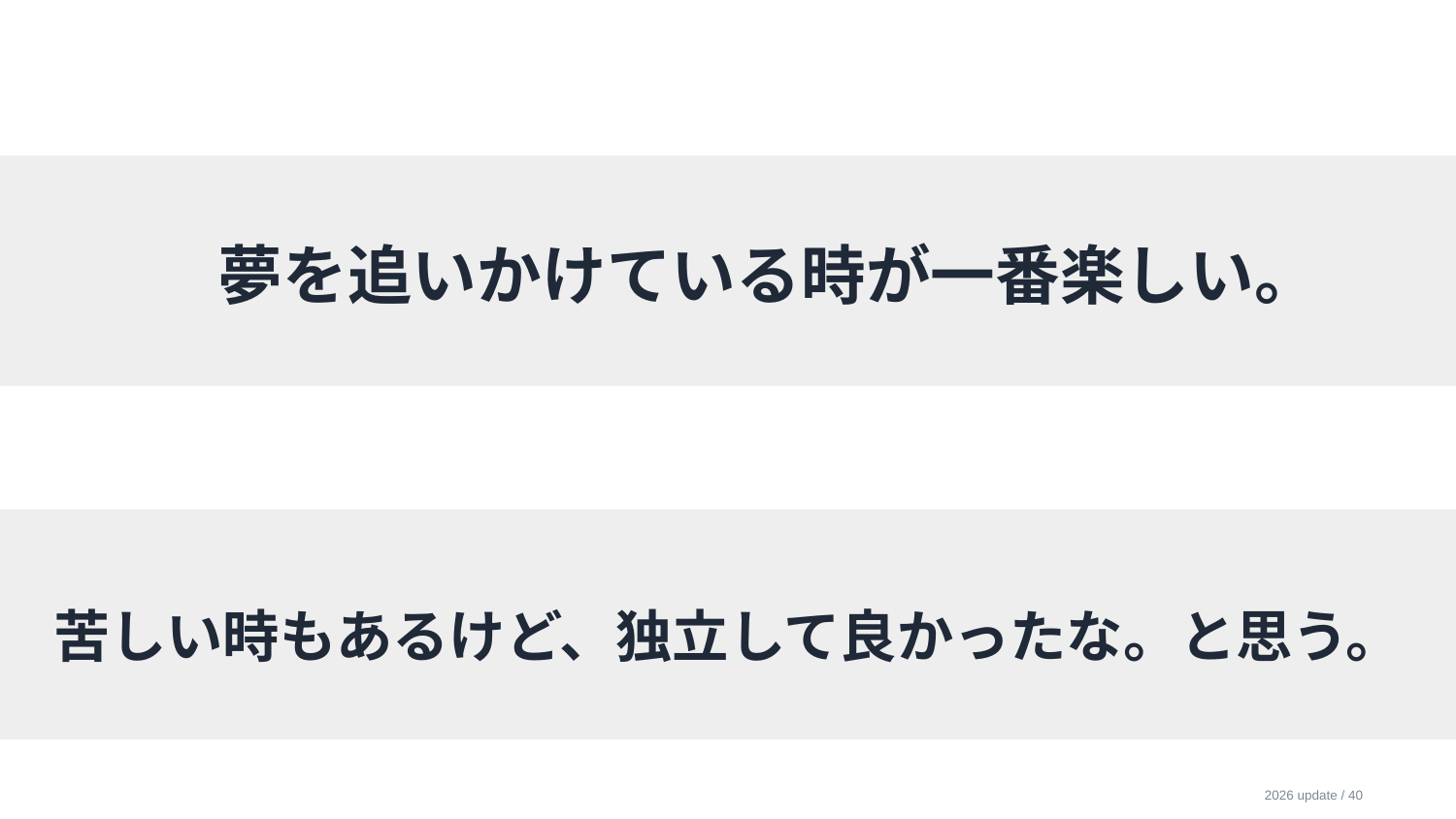

夢を追いかけている時が一番楽しい。

苦しい時もあるけど、独立して良かったな。と思う。
2026 update / 40